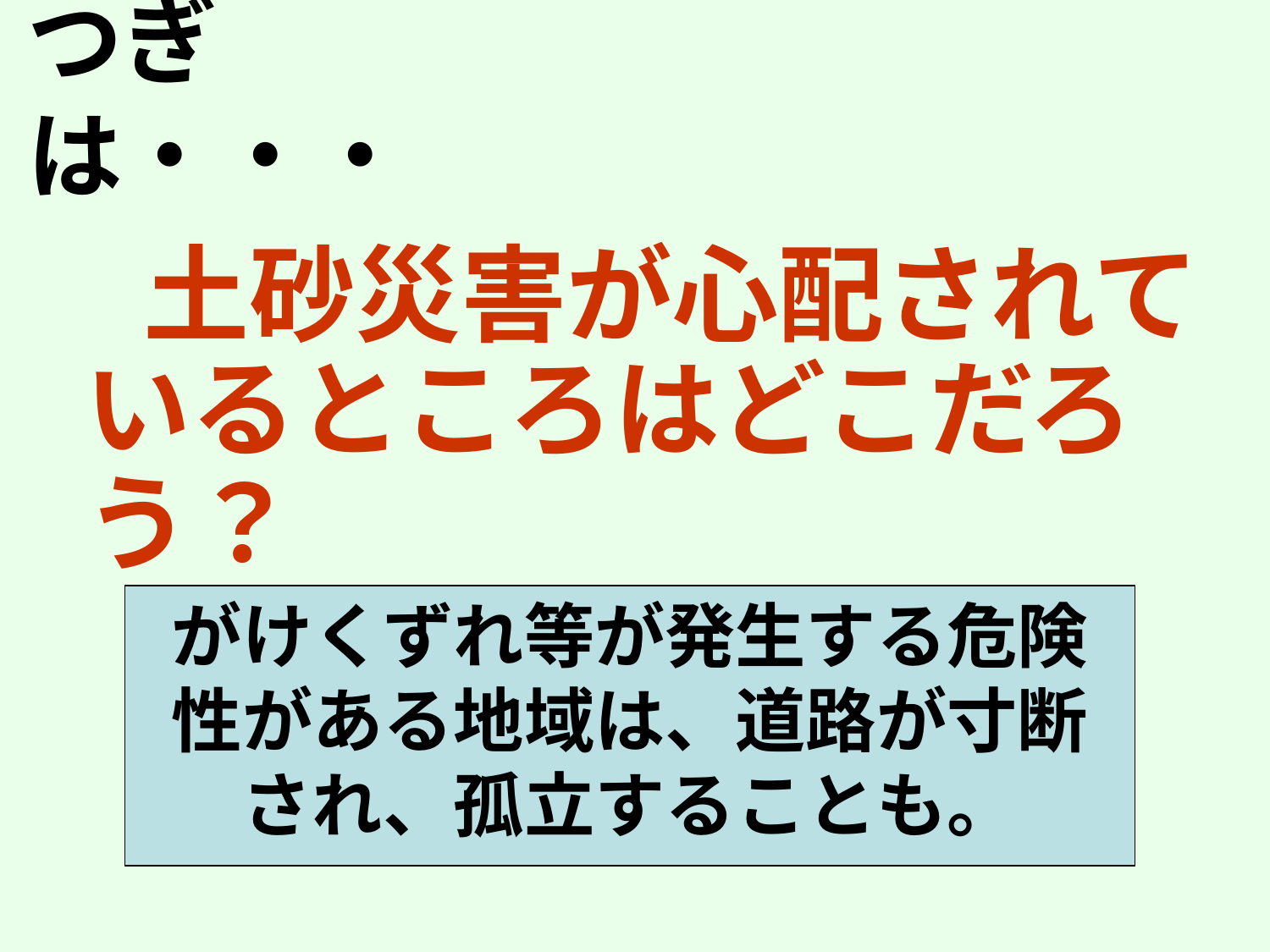

# つぎは・・・
　土砂災害が心配されているところはどこだろう？
がけくずれ等が発生する危険性がある地域は、道路が寸断され、孤立することも。